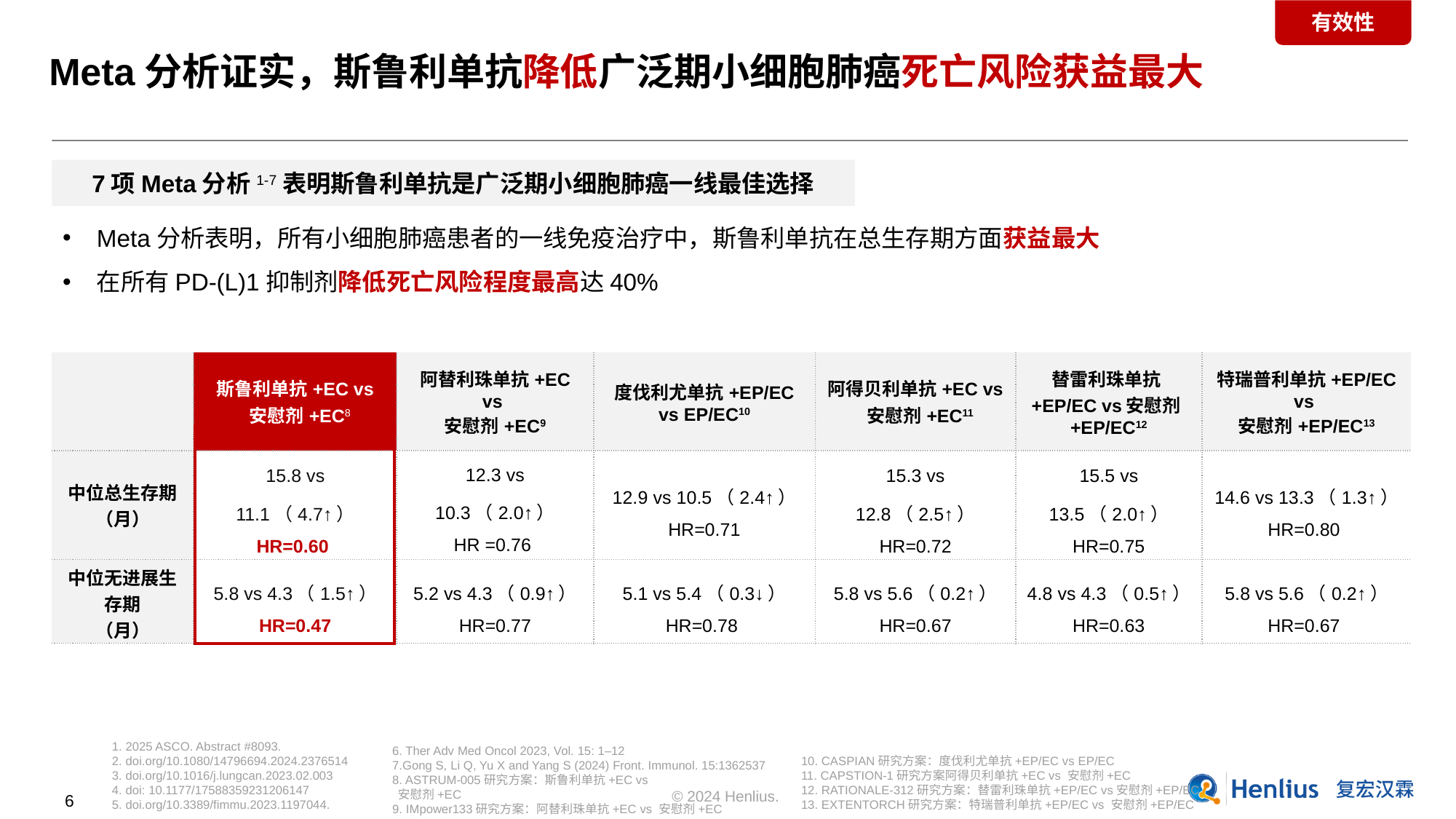

有效性

Meta分析证实，斯鲁利单抗降低广泛期小细胞肺癌死亡风险获益最大
7项Meta分析1-7表明斯鲁利单抗是广泛期小细胞肺癌一线最佳选择
Meta分析表明，所有小细胞肺癌患者的一线免疫治疗中，斯鲁利单抗在总生存期方面获益最大
在所有PD-(L)1抑制剂降低死亡风险程度最高达40%
|  | 斯鲁利单抗+EC vs 安慰剂+EC8 | 阿替利珠单抗+EC vs 安慰剂+EC9 | 度伐利尤单抗+EP/EC vs EP/EC10 | 阿得贝利单抗+EC vs 安慰剂+EC11 | 替雷利珠单抗+EP/EC vs安慰剂+EP/EC12 | 特瑞普利单抗+EP/EC vs 安慰剂+EP/EC13 |
| --- | --- | --- | --- | --- | --- | --- |
| 中位总生存期（月） | 15.8 vs 11.1（4.7↑） HR=0.60 | 12.3 vs 10.3（2.0↑） HR =0.76 | 12.9 vs 10.5（2.4↑） HR=0.71 | 15.3 vs 12.8（2.5↑） HR=0.72 | 15.5 vs 13.5（2.0↑） HR=0.75 | 14.6 vs 13.3（1.3↑） HR=0.80 |
| 中位无进展生存期 （月） | 5.8 vs 4.3（1.5↑） HR=0.47 | 5.2 vs 4.3（0.9↑） HR=0.77 | 5.1 vs 5.4（0.3↓） HR=0.78 | 5.8 vs 5.6（0.2↑） HR=0.67 | 4.8 vs 4.3（0.5↑） HR=0.63 | 5.8 vs 5.6（0.2↑） HR=0.67 |

1. 2025 ASCO. Abstract #8093.
2. doi.org/10.1080/14796694.2024.2376514
3. doi.org/10.1016/j.lungcan.2023.02.003
4. doi: 10.1177/17588359231206147
5. doi.org/10.3389/fimmu.2023.1197044.
6. Ther Adv Med Oncol 2023, Vol. 15: 1–12
7.Gong S, Li Q, Yu X and Yang S (2024) Front. Immunol. 15:1362537
8. ASTRUM-005研究方案：斯鲁利单抗+EC vs
 安慰剂+EC
9. IMpower133研究方案：阿替利珠单抗+EC vs 安慰剂+EC
10. CASPIAN研究方案：度伐利尤单抗+EP/EC vs EP/EC
11. CAPSTION-1研究方案阿得贝利单抗+EC vs 安慰剂+EC
12. RATIONALE-312研究方案：替雷利珠单抗+EP/EC vs安慰剂+EP/EC
13. EXTENTORCH研究方案：特瑞普利单抗+EP/EC vs 安慰剂+EP/EC
6
6